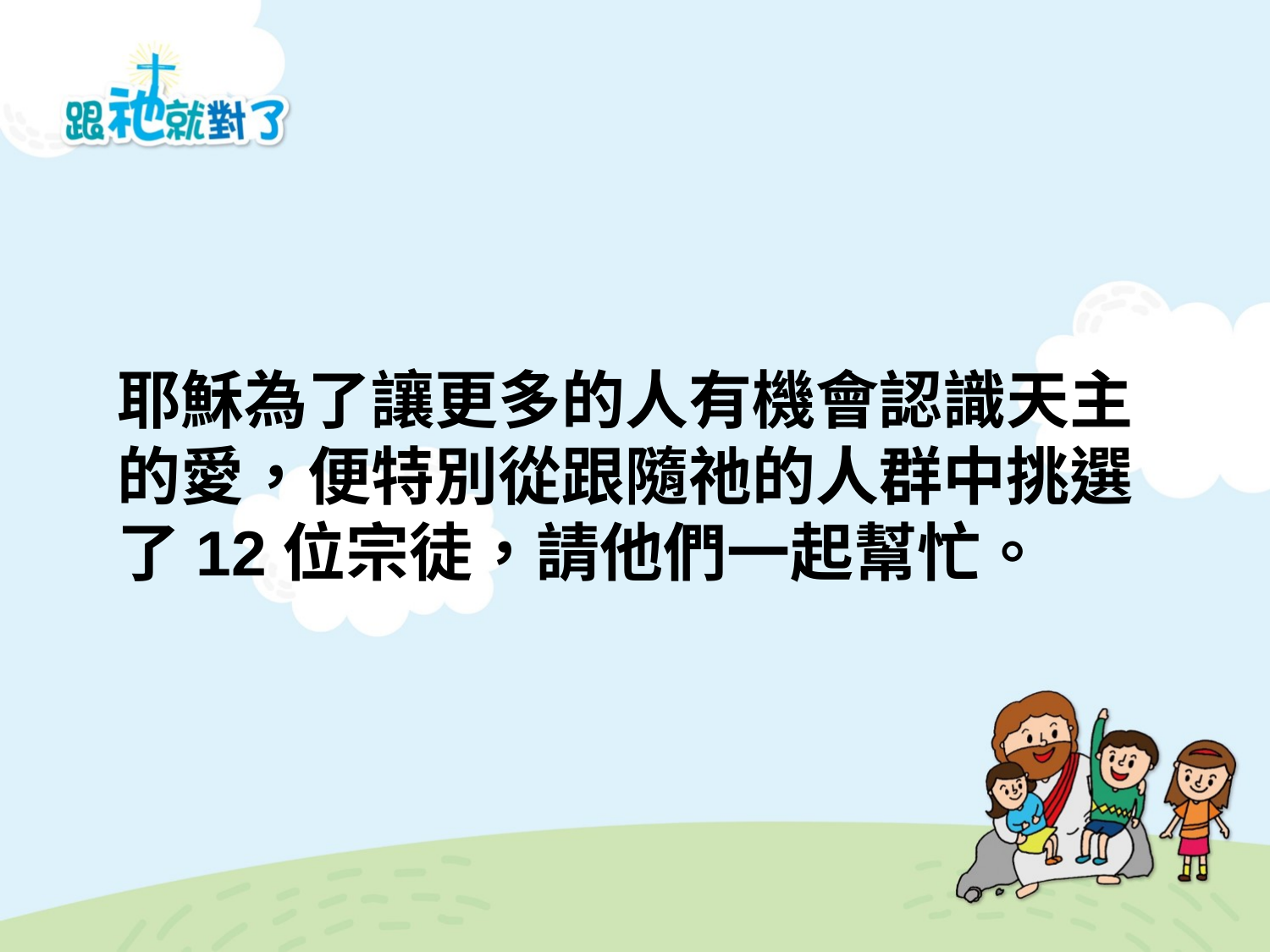

耶穌為了讓更多的人有機會認識天主的愛，便特別從跟隨祂的人群中挑選了12位宗徒，請他們一起幫忙。